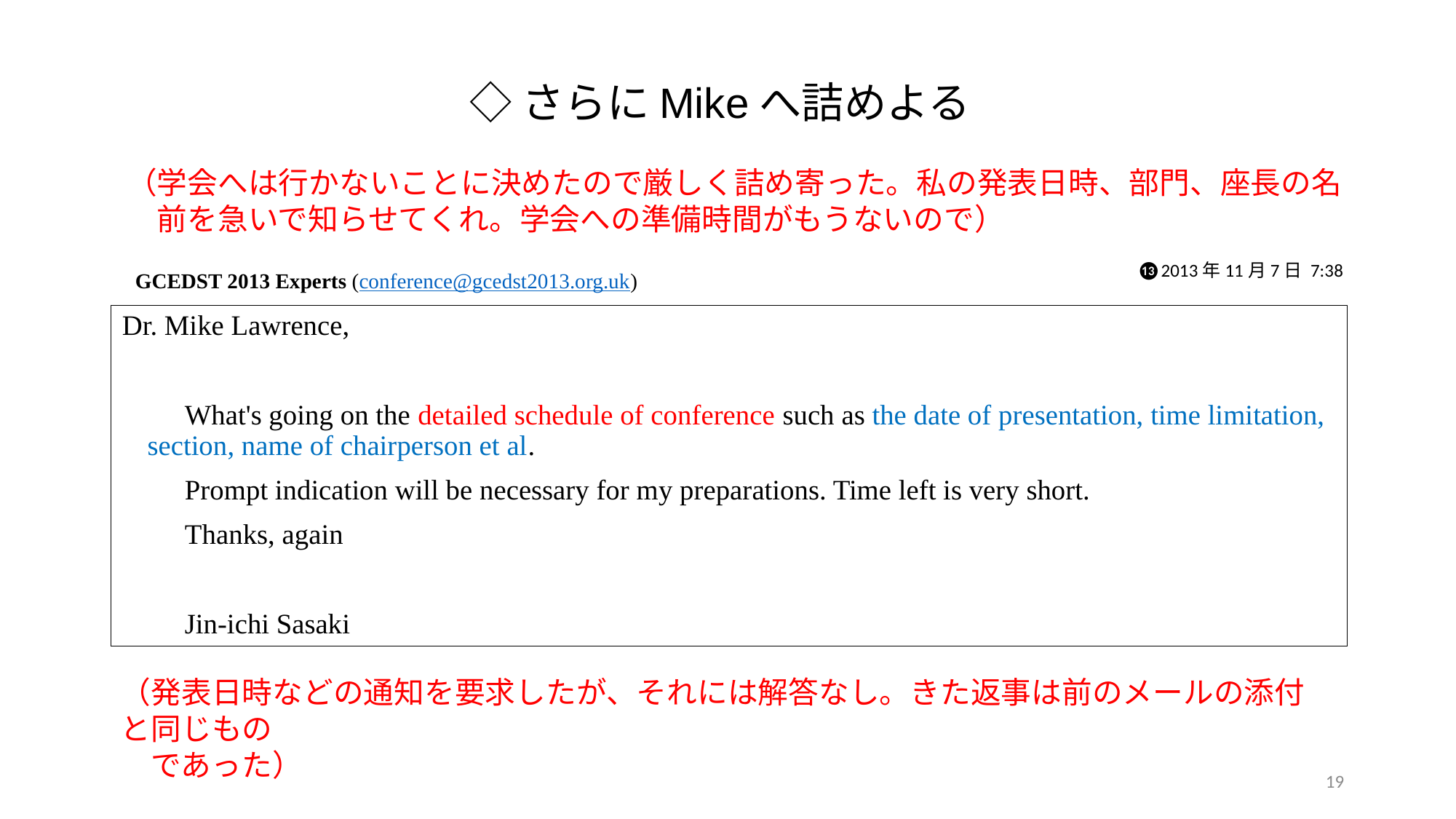

◇さらにMikeへ詰めよる
（学会へは行かないことに決めたので厳しく詰め寄った。私の発表日時、部門、座長の名
　前を急いで知らせてくれ。学会への準備時間がもうないので）
 GCEDST 2013 Experts (conference@gcedst2013.org.uk)
⓭2013年11月7日 7:38
Dr. Mike Lawrence,

　　What's going on the detailed schedule of conference such as the date of presentation, time limitation, section, name of chairperson et al.
　　Prompt indication will be necessary for my preparations. Time left is very short.
　　Thanks, again

　　Jin-ichi Sasaki

（発表日時などの通知を要求したが、それには解答なし。きた返事は前のメールの添付と同じもの
　であった）
19